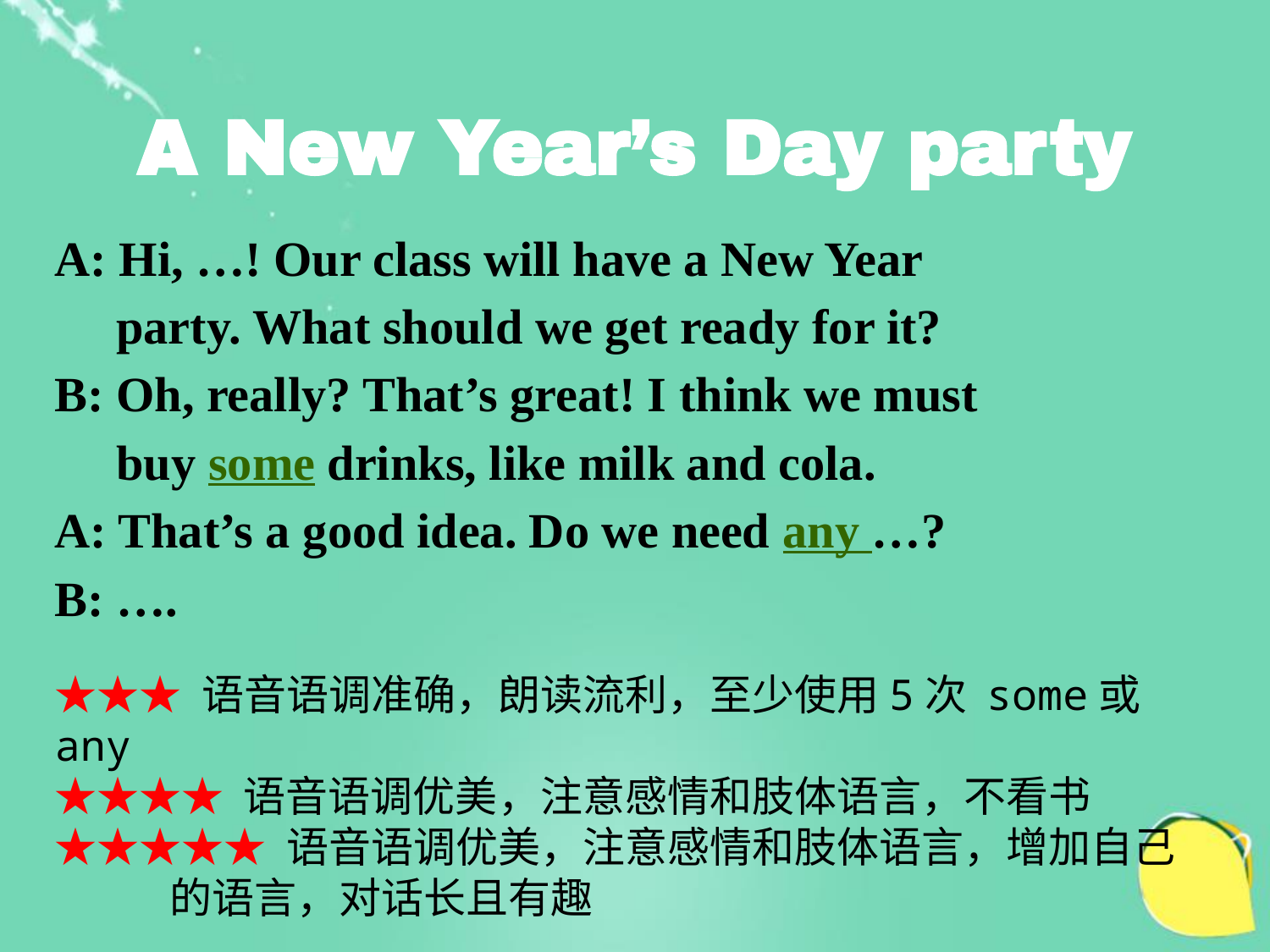

A New Year’s Day party
A: Hi, …! Our class will have a New Year
     party. What should we get ready for it?
B: Oh, really? That’s great! I think we must
     buy some drinks, like milk and cola.
A: That’s a good idea. Do we need any …?
B: ….
★★★ 语音语调准确，朗读流利，至少使用5次 some或any
★★★★ 语音语调优美，注意感情和肢体语言，不看书
★★★★★ 语音语调优美，注意感情和肢体语言，增加自己
           的语言，对话长且有趣